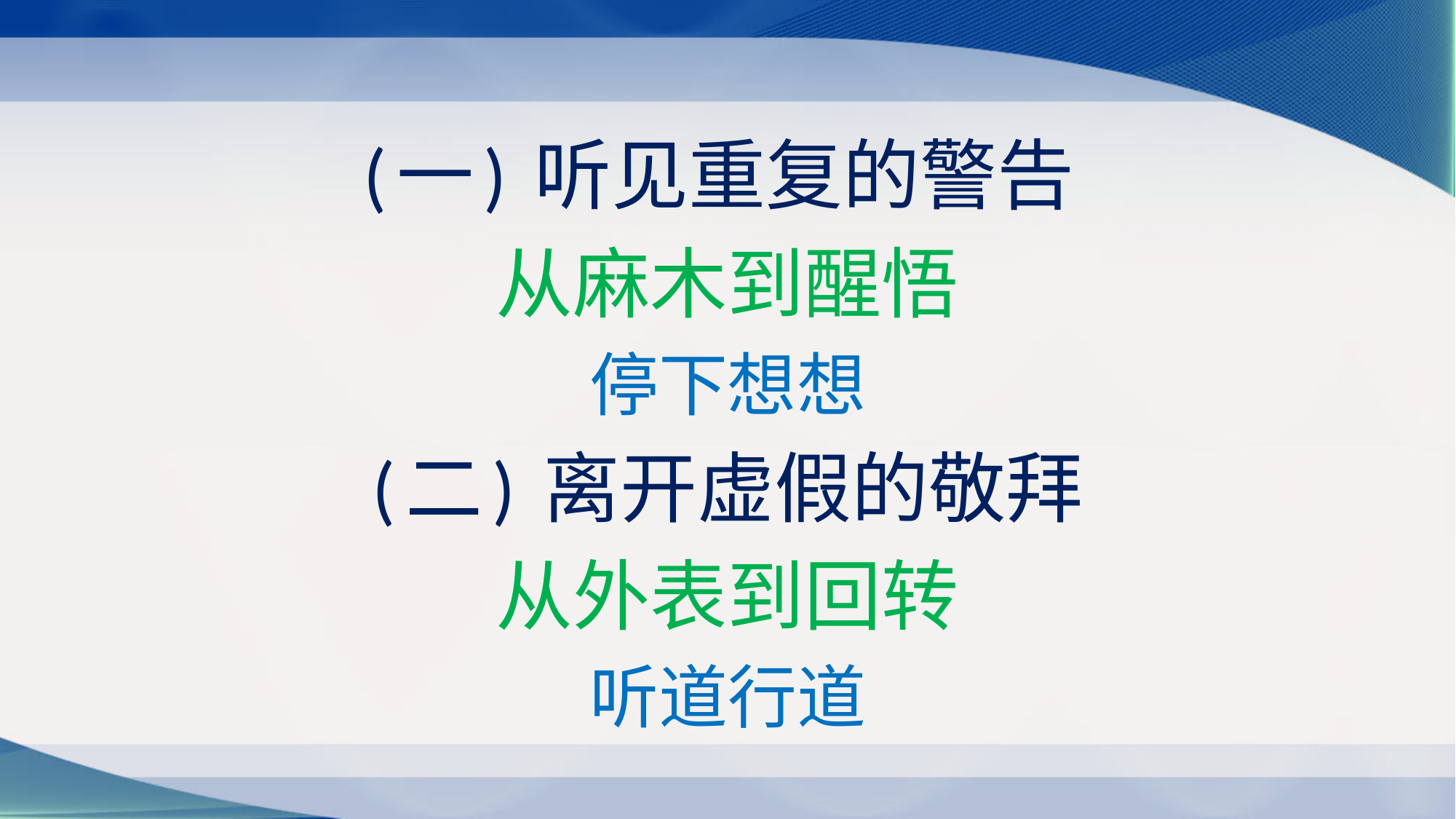

(一) 听见重复的警告
从麻木到醒悟
停下想想
(二) 离开虚假的敬拜
从外表到回转
听道行道